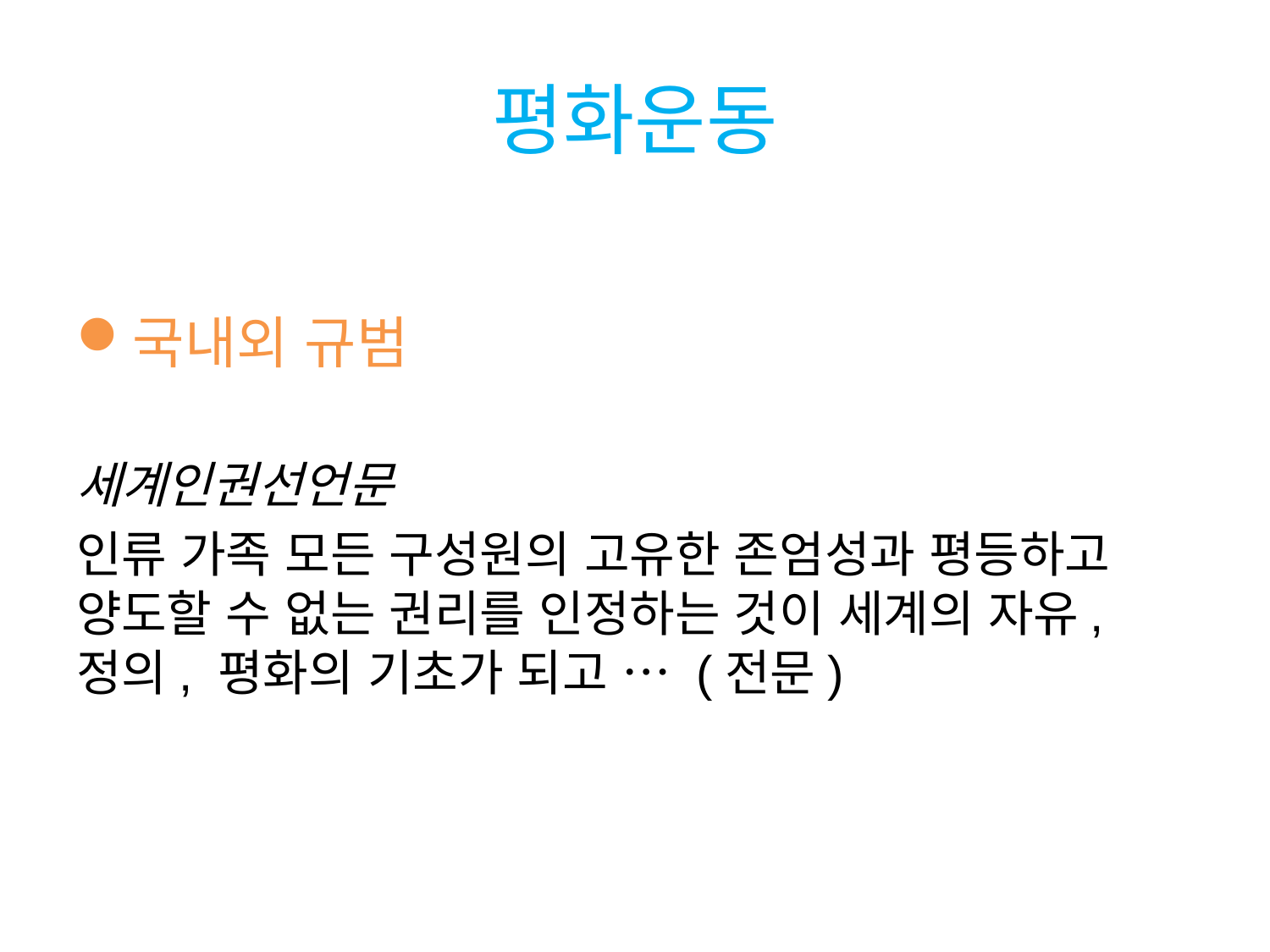

# 평화운동

국내외 규범

세계인권선언문
인류 가족 모든 구성원의 고유한 존엄성과 평등하고 양도할 수 없는 권리를 인정하는 것이 세계의 자유, 정의, 평화의 기초가 되고 … (전문)